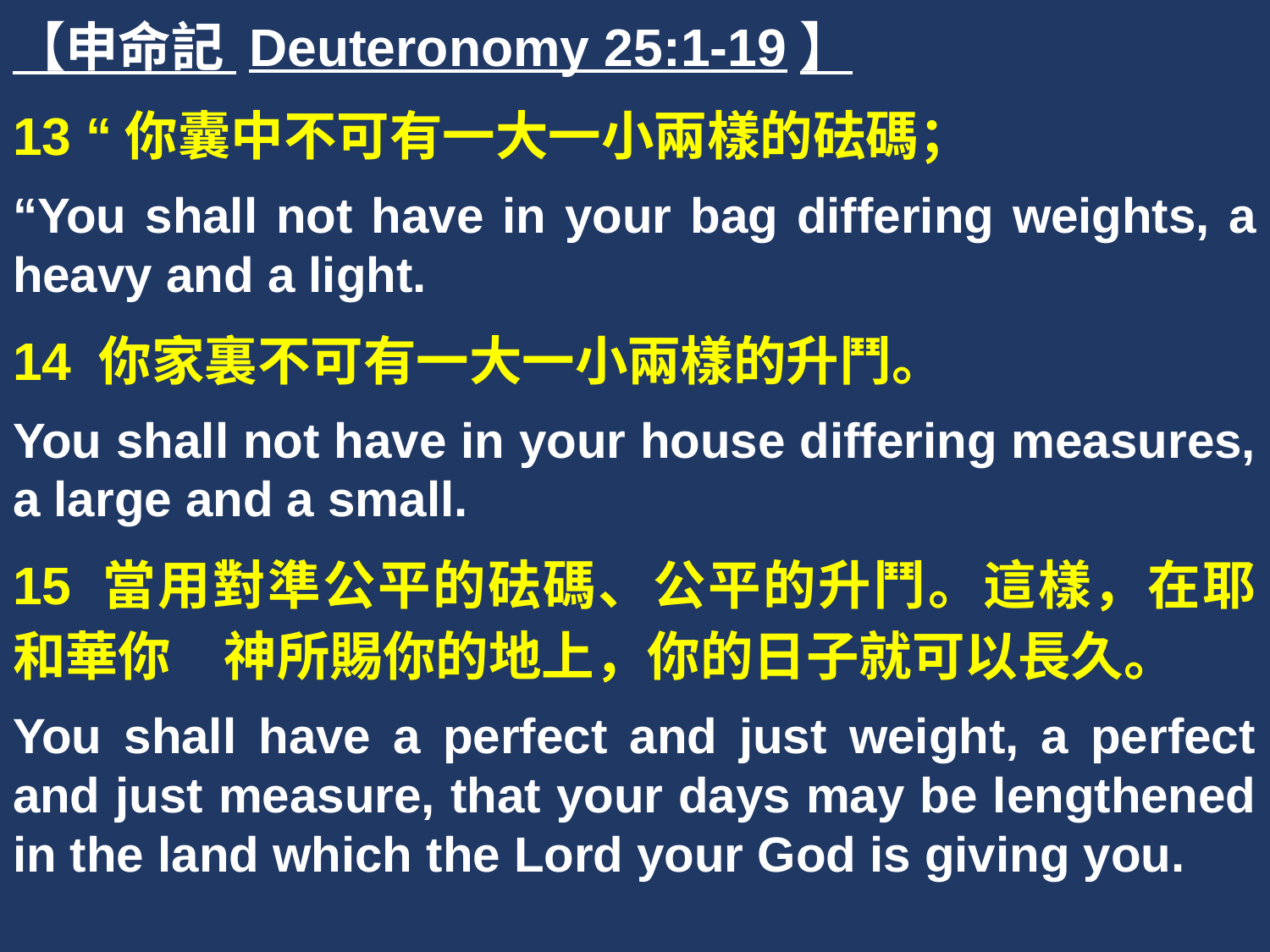

【申命記 Deuteronomy 25:1-19】
13 “你囊中不可有一大一小兩樣的砝碼；
“You shall not have in your bag differing weights, a heavy and a light.
14 你家裏不可有一大一小兩樣的升鬥。
You shall not have in your house differing measures, a large and a small.
15 當用對準公平的砝碼、公平的升鬥。這樣，在耶和華你　神所賜你的地上，你的日子就可以長久。
You shall have a perfect and just weight, a perfect and just measure, that your days may be lengthened in the land which the Lord your God is giving you.